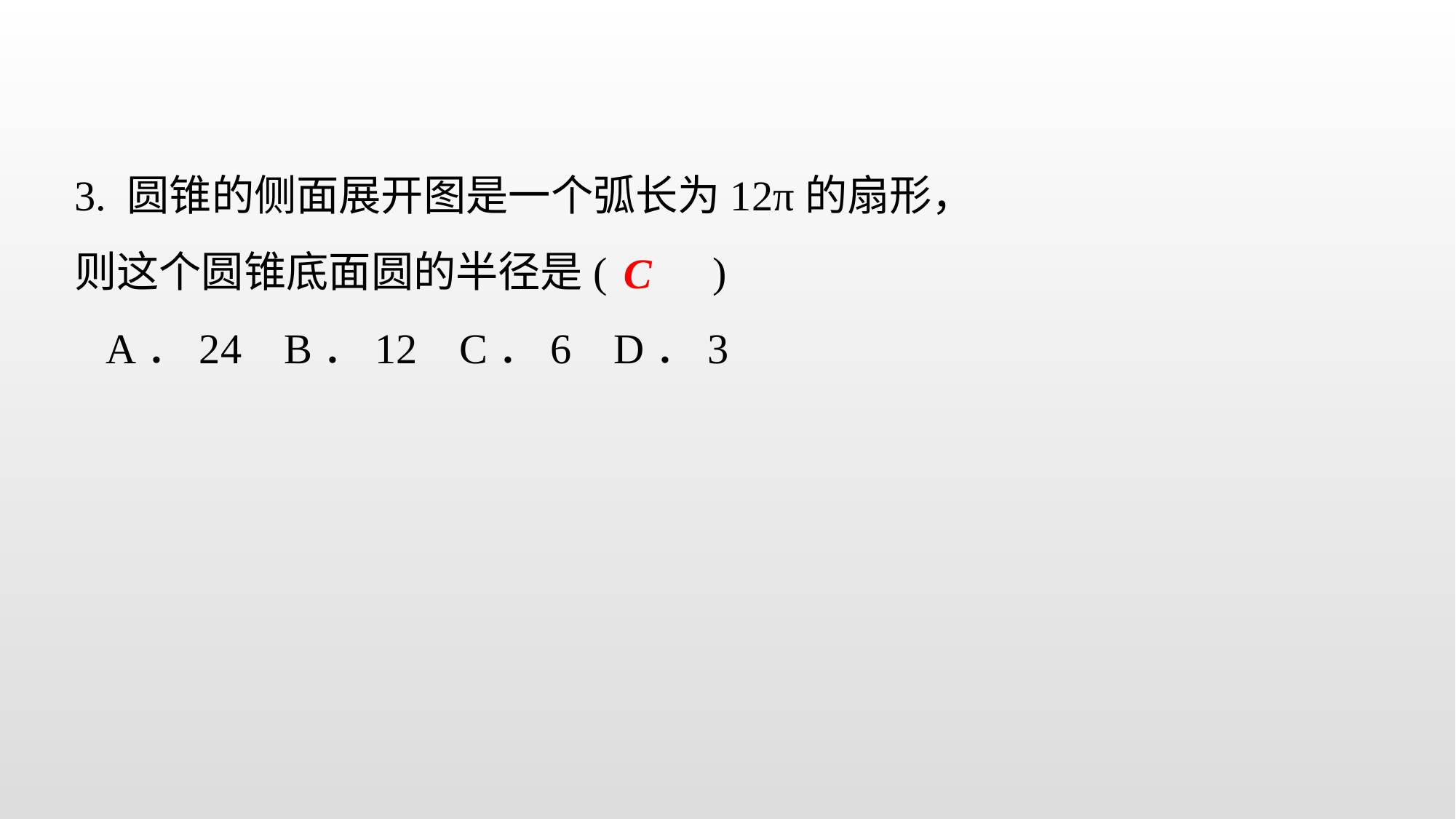

3. 圆锥的侧面展开图是一个弧长为12π的扇形，则这个圆锥底面圆的半径是(　　)
   A．24    B．12    C．6    D．3
C